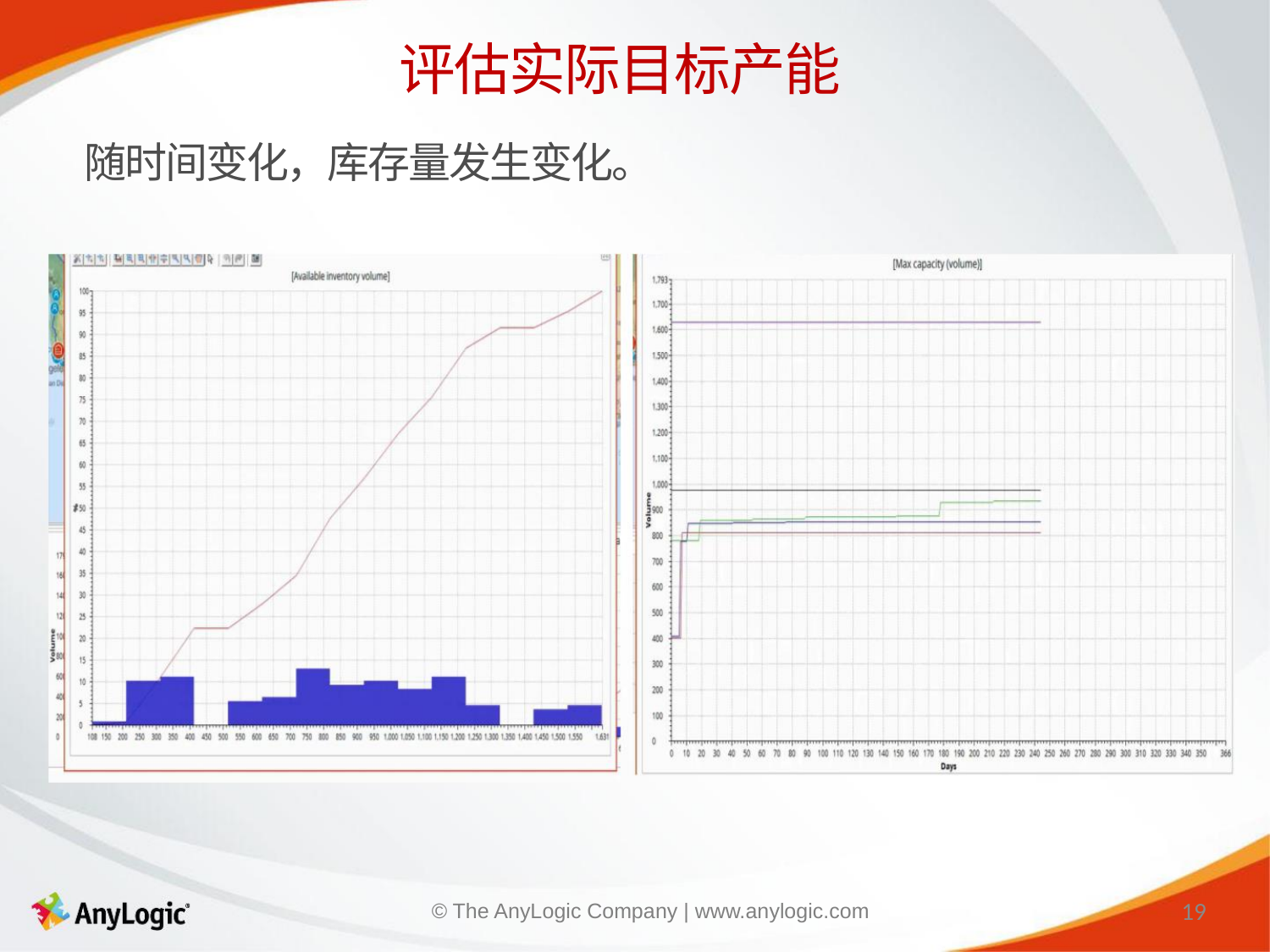

评估实际目标产能
随时间变化，库存量发生变化。
19
© The AnyLogic Company | www.anylogic.com